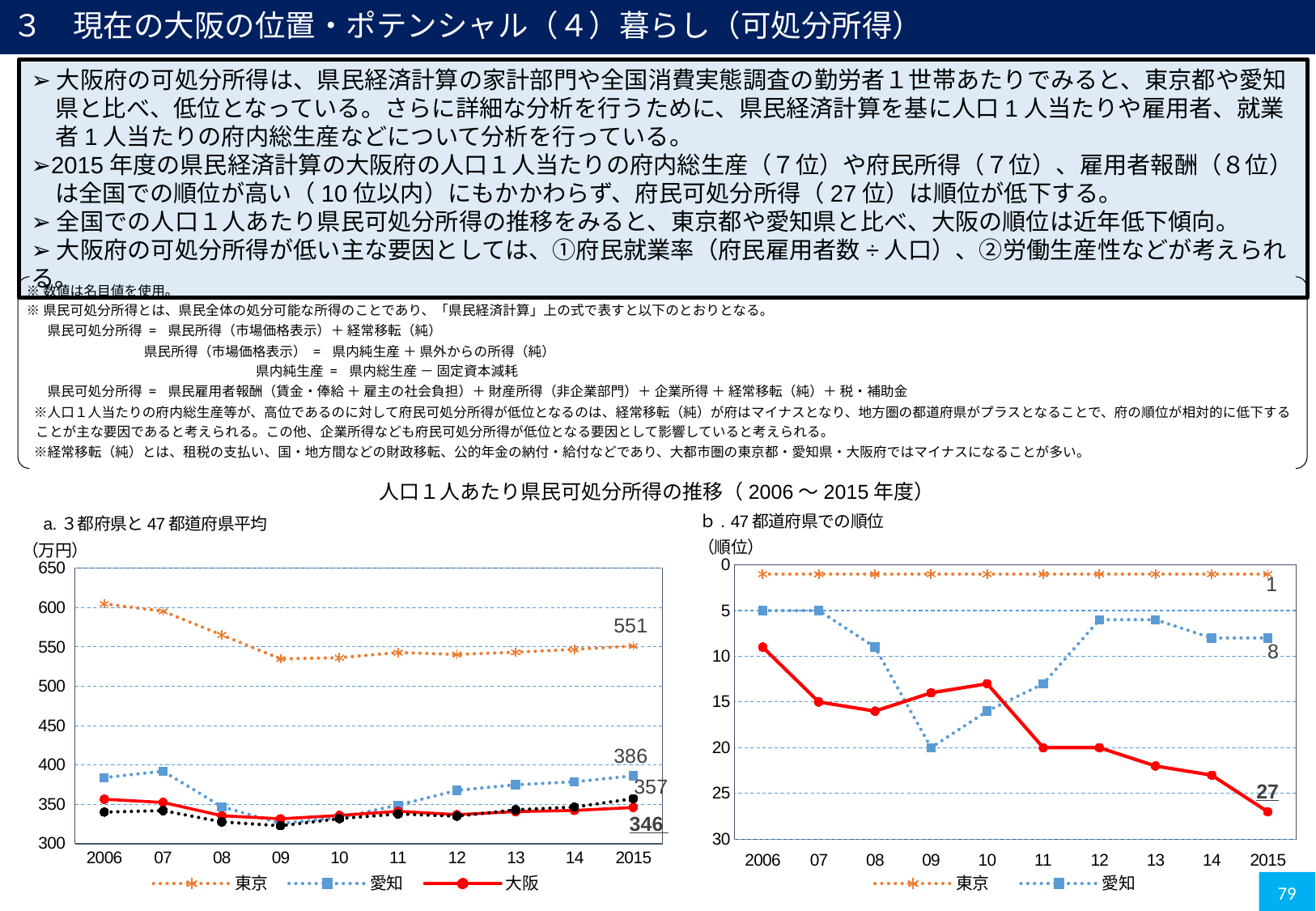

３　現在の大阪の位置・ポテンシャル（４）暮らし（可処分所得）
➢大阪府の可処分所得は、県民経済計算の家計部門や全国消費実態調査の勤労者１世帯あたりでみると、東京都や愛知県と比べ、低位となっている。さらに詳細な分析を行うために、県民経済計算を基に人口1人当たりや雇用者、就業者1人当たりの府内総生産などについて分析を行っている。
➢2015年度の県民経済計算の大阪府の人口１人当たりの府内総生産（７位）や府民所得（７位）、雇用者報酬（８位）は全国での順位が高い（10位以内）にもかかわらず、府民可処分所得（27位）は順位が低下する。
➢全国での人口１人あたり県民可処分所得の推移をみると、東京都や愛知県と比べ、大阪の順位は近年低下傾向。
➢大阪府の可処分所得が低い主な要因としては、①府民就業率（府民雇用者数÷人口）、②労働生産性などが考えられる。
  ※数値は名目値を使用。
  ※県民可処分所得とは、県民全体の処分可能な所得のことであり、「県民経済計算」上の式で表すと以下のとおりとなる。
　　県民可処分所得 = 県民所得（市場価格表示）＋ 経常移転（純）
　　　　　　　　     県民所得（市場価格表示） = 県内純生産 ＋ 県外からの所得（純）
　　　　　　　　　　　　                        県内純生産 = 県内総生産 － 固定資本減耗
　　県民可処分所得 = 県民雇用者報酬（賃金・俸給 ＋ 雇主の社会負担）＋ 財産所得（非企業部門）＋ 企業所得 ＋ 経常移転（純）＋ 税・補助金
　※人口１人当たりの府内総生産等が、高位であるのに対して府民可処分所得が低位となるのは、経常移転（純）が府はマイナスとなり、地方圏の都道府県がプラスとなることで、府の順位が相対的に低下する
    ことが主な要因であると考えられる。この他、企業所得なども府民可処分所得が低位となる要因として影響していると考えられる。
　※経常移転（純）とは、租税の支払い、国・地方間などの財政移転、公的年金の納付・給付などであり、大都市圏の東京都・愛知県・大阪府ではマイナスになることが多い。

人口１人あたり県民可処分所得の推移（2006～2015年度）

### Chart

| Category | 東京 | 愛知 | 大阪 |
|---|---|---|---|
| 2006 | 1.0 | 5.0 | 9.0 |
| 07 | 1.0 | 5.0 | 15.0 |
| 08 | 1.0 | 9.0 | 16.0 |
| 09 | 1.0 | 20.0 | 14.0 |
| 10 | 1.0 | 16.0 | 13.0 |
| 11 | 1.0 | 13.0 | 20.0 |
| 12 | 1.0 | 6.0 | 20.0 |
| 13 | 1.0 | 6.0 | 22.0 |
| 14 | 1.0 | 8.0 | 23.0 |
| 2015 | 1.0 | 8.0 | 27.0 |

### Chart

| Category | 東京 | 愛知 | 大阪 | 平均 |
|---|---|---|---|---|
| 2006 | 604.8505307138671 | 383.9696585042067 | 356.48801914381585 | 340.1496134651772 |
| 07 | 595.4034421647673 | 392.157199095602 | 352.40899564133963 | 341.98348949084175 |
| 08 | 565.1982512643893 | 346.98611838896164 | 335.53427401692863 | 327.6574920339548 |
| 09 | 534.8732369236886 | 325.79957551707713 | 331.5943050619601 | 322.72379258430965 |
| 10 | 536.3764485096115 | 333.14335626543124 | 335.86794273593114 | 331.83468732651033 |
| 11 | 542.928063165639 | 348.98649140487123 | 341.18004375496633 | 337.73855787618623 |
| 12 | 540.4833153158708 | 367.72483141369736 | 336.92009141438365 | 334.91951962740336 |
| 13 | 543.349807334891 | 374.8691270969332 | 340.74872482566707 | 343.0971295199638 |
| 14 | 546.9050887001998 | 378.6161315994673 | 342.2806054586699 | 346.58347242576906 |
| 2015 | 551.2421245567328 | 386.2584603657722 | 345.9551133671039 | 357.1381782978135 |
79